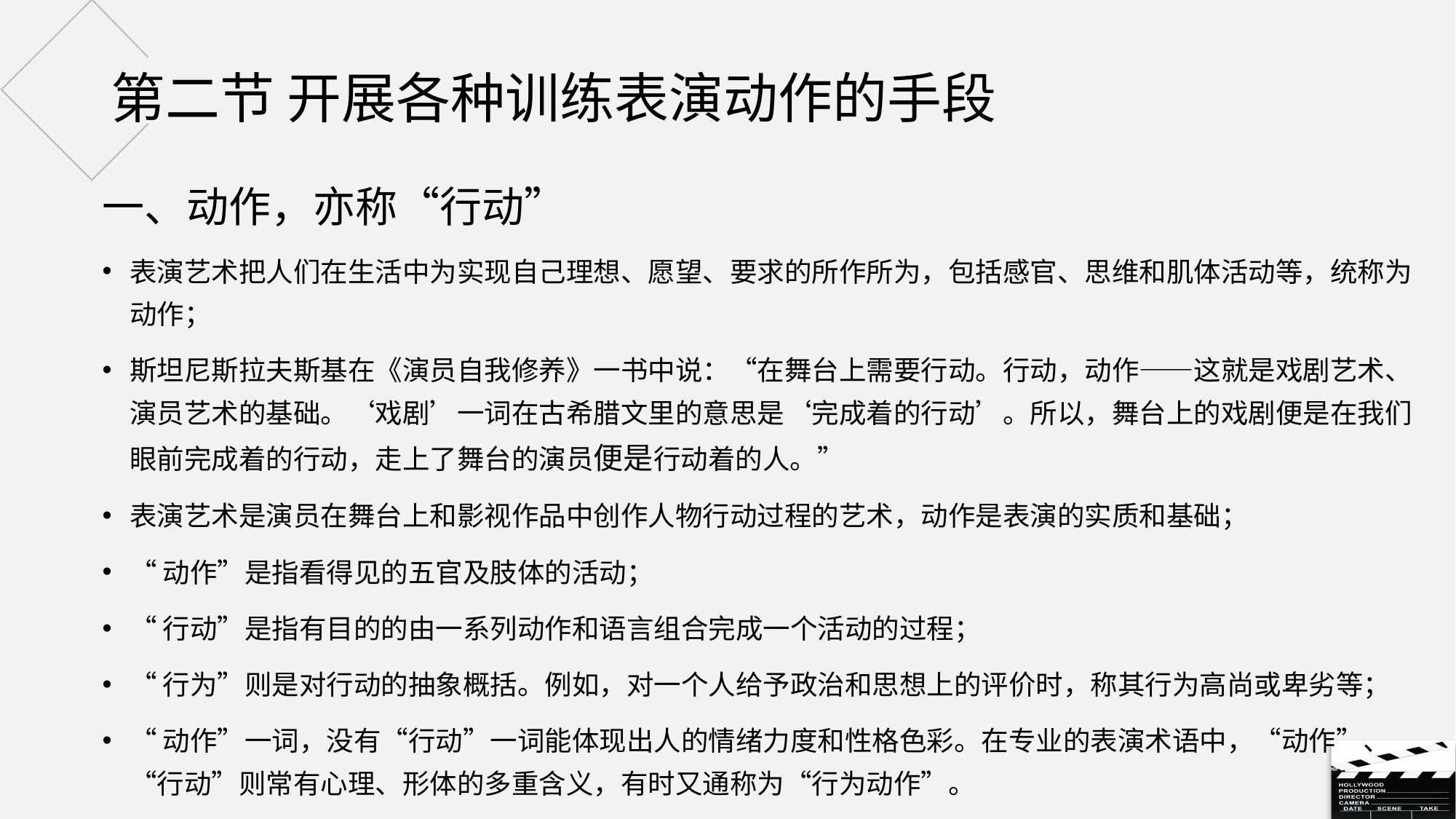

# 第二节 开展各种训练表演动作的手段
一、动作，亦称“行动”
表演艺术把人们在生活中为实现自己理想、愿望、要求的所作所为，包括感官、思维和肌体活动等，统称为动作；
斯坦尼斯拉夫斯基在《演员自我修养》一书中说：“在舞台上需要行动。行动，动作——这就是戏剧艺术、演员艺术的基础。‘戏剧’一词在古希腊文里的意思是‘完成着的行动’。所以，舞台上的戏剧便是在我们眼前完成着的行动，走上了舞台的演员便是行动着的人。”
表演艺术是演员在舞台上和影视作品中创作人物行动过程的艺术，动作是表演的实质和基础；
“动作”是指看得见的五官及肢体的活动；
“行动”是指有目的的由一系列动作和语言组合完成一个活动的过程；
“行为”则是对行动的抽象概括。例如，对一个人给予政治和思想上的评价时，称其行为高尚或卑劣等；
“动作”一词，没有“行动”一词能体现出人的情绪力度和性格色彩。在专业的表演术语中，“动作”、“行动”则常有心理、形体的多重含义，有时又通称为“行为动作”。